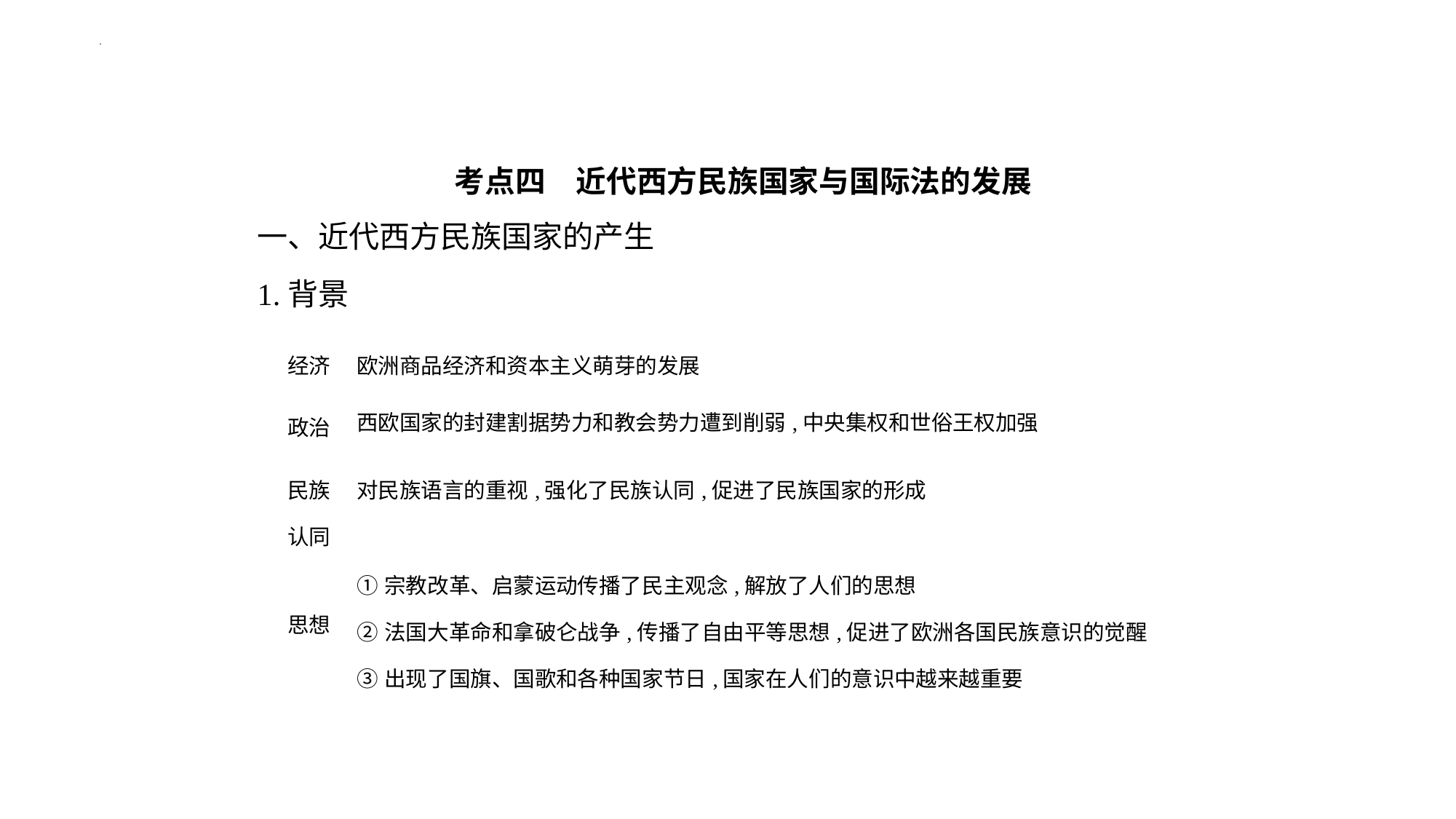

考点四　近代西方民族国家与国际法的发展

一、近代西方民族国家的产生
1.背景
| 经济 | 欧洲商品经济和资本主义萌芽的发展 |
| --- | --- |
| 政治 | 西欧国家的封建割据势力和教会势力遭到削弱,中央集权和世俗王权加强 |
| 民族 认同 | 对民族语言的重视,强化了民族认同,促进了民族国家的形成 |
| 思想 | ①宗教改革、启蒙运动传播了民主观念,解放了人们的思想 ②法国大革命和拿破仑战争,传播了自由平等思想,促进了欧洲各国民族意识的觉醒 ③出现了国旗、国歌和各种国家节日,国家在人们的意识中越来越重要 |